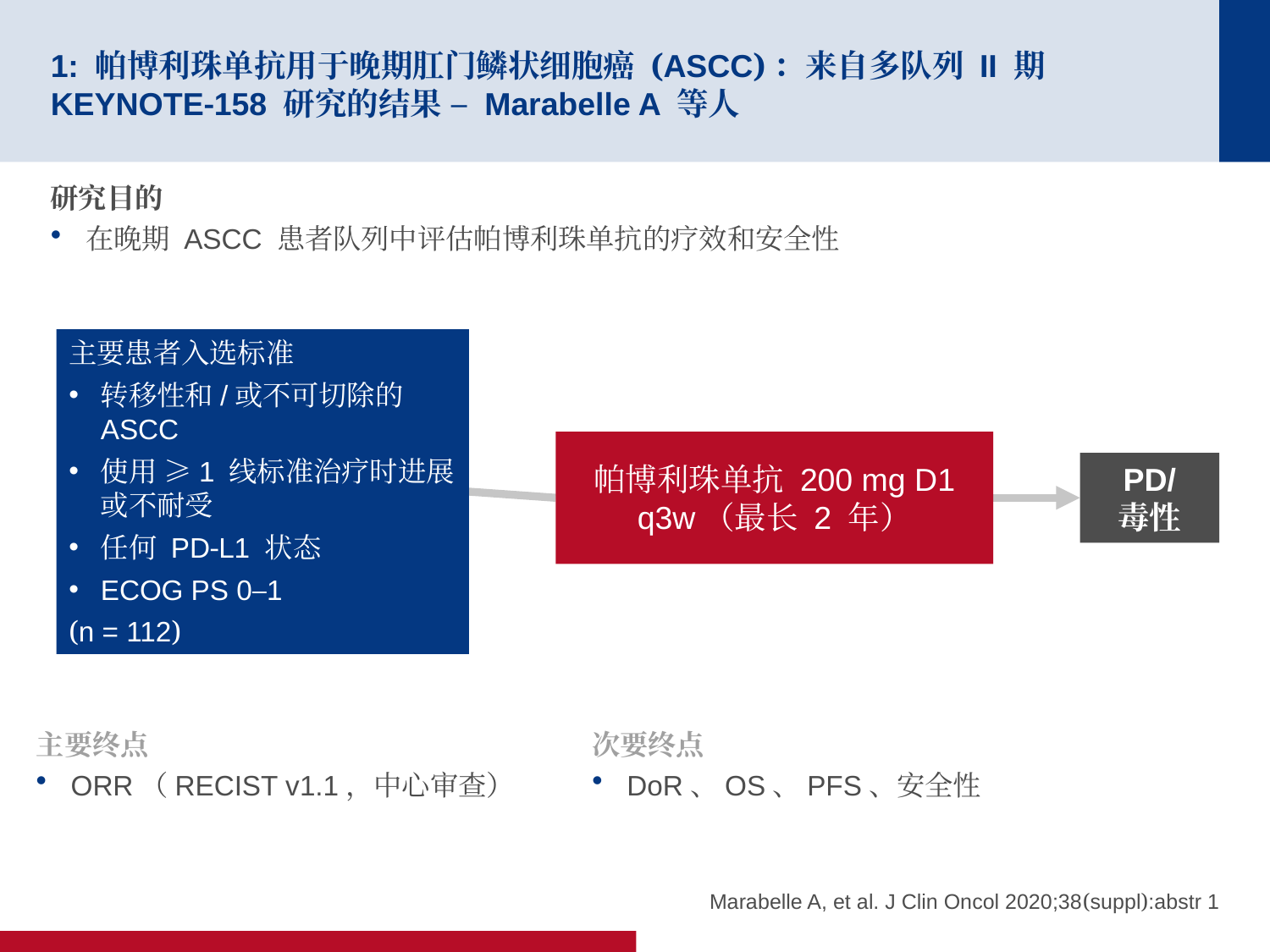

# 1: 帕博利珠单抗用于晚期肛门鳞状细胞癌 (ASCC)：来自多队列 II 期 KEYNOTE-158 研究的结果 – Marabelle A 等人
研究目的
在晚期 ASCC 患者队列中评估帕博利珠单抗的疗效和安全性
主要患者入选标准
转移性和/或不可切除的 ASCC
使用 ≥1 线标准治疗时进展或不耐受
任何 PD-L1 状态
ECOG PS 0–1
(n = 112)
帕博利珠单抗 200 mg D1 q3w（最长 2 年）
PD/
毒性
主要终点
ORR（RECIST v1.1，中心审查）

次要终点
DoR、OS、PFS、安全性
Marabelle A, et al. J Clin Oncol 2020;38(suppl):abstr 1